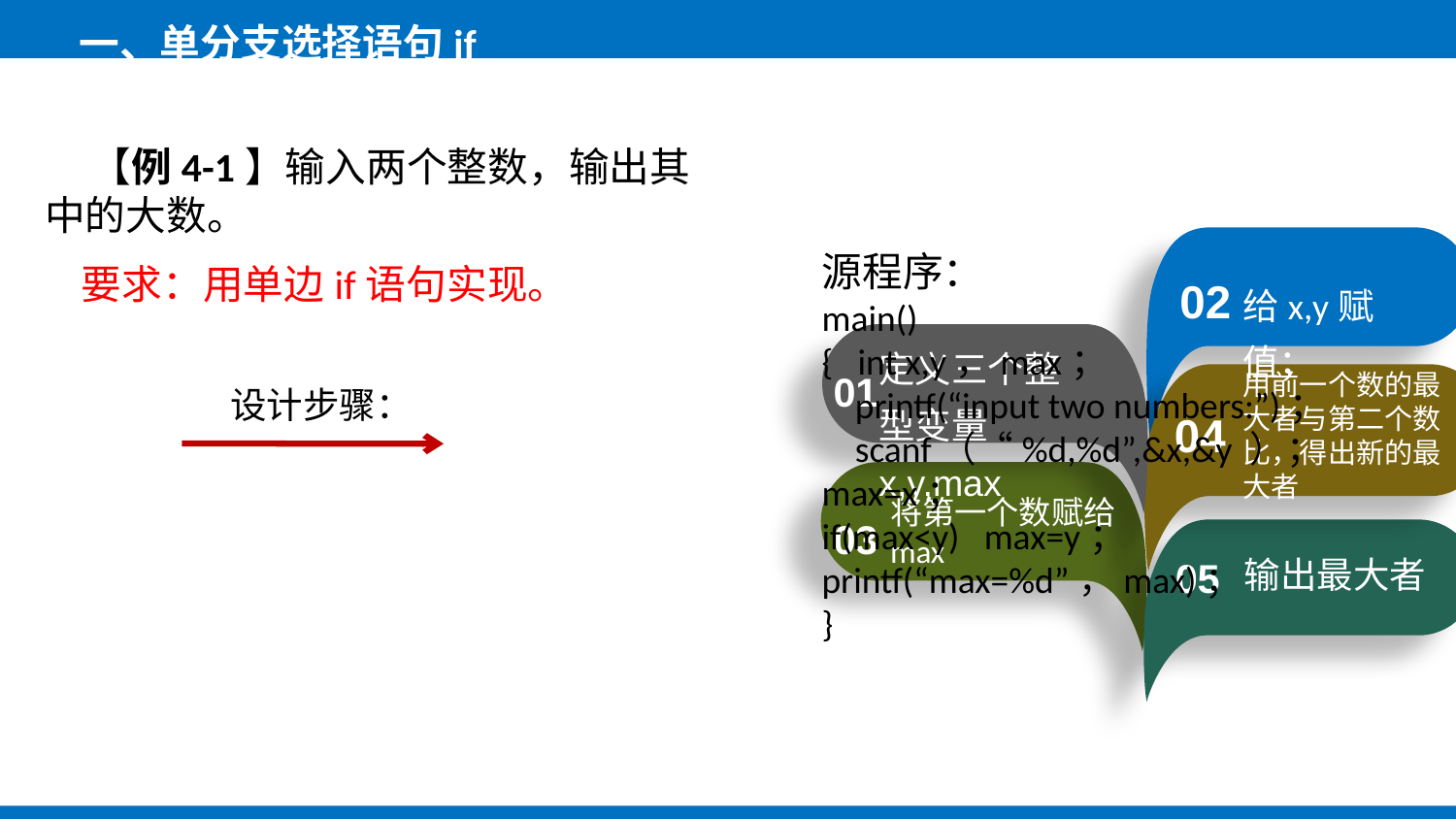

一、单分支选择语句if

    【例4-1】输入两个整数，输出其中的大数。
   要求：用单边if语句实现。
设计步骤：

02
给x,y赋值；

定义三个整型变量x,y,max
01
用前一个数的最大者与第二个数比，得出新的最大者

04

将第一个数赋给max
03

05
输出最大者
源程序：
main()
{   int x,y，max；
    printf(“input two numbers:”)；
    scanf（“%d,%d”,&x,&y ）；
max=x；
if(max<y)   max=y；
printf(“max=%d”，max)；
}